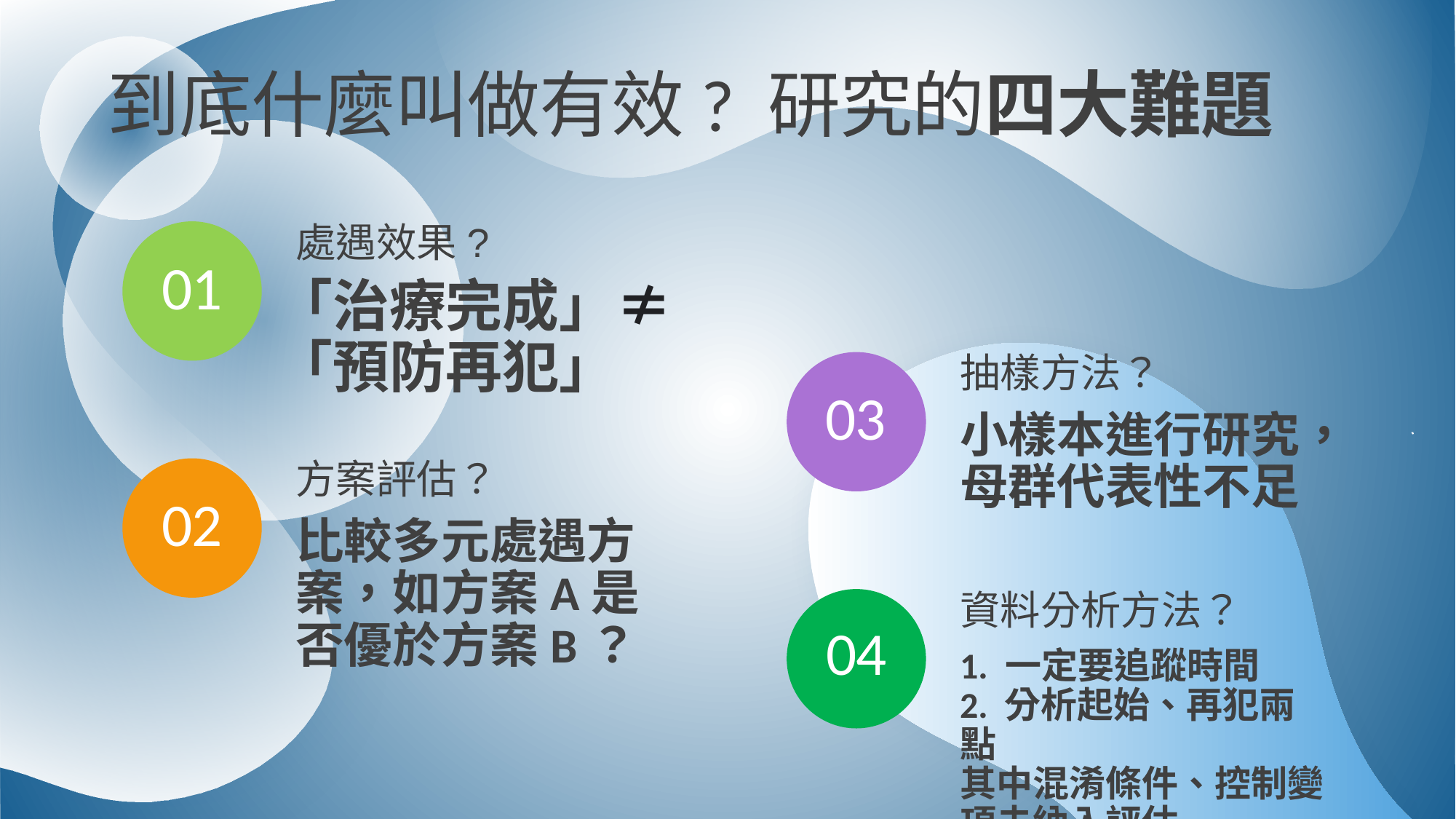

到底什麼叫做有效? 研究的四大難題
處遇效果?

01
「治療完成」≠「預防再犯」
抽樣方法？

# 03
小樣本進行研究，母群代表性不足
方案評估？

02
比較多元處遇方案，如方案A是否優於方案B？
資料分析方法？

04
1. 一定要追蹤時間
2. 分析起始、再犯兩點
其中混淆條件、控制變項未納入評估